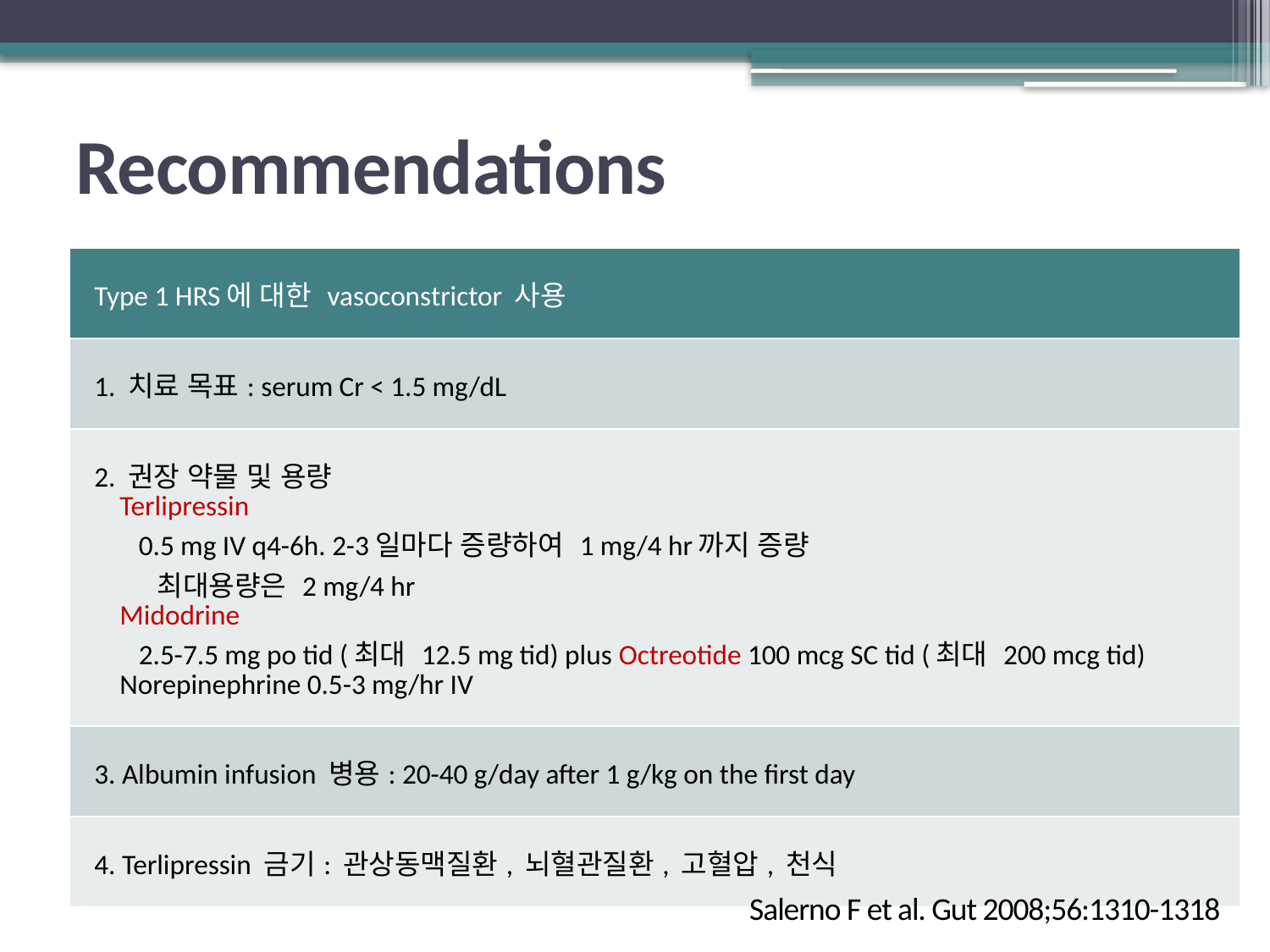

# Recommendations
| Type 1 HRS에 대한 vasoconstrictor 사용 |
| --- |
| 1. 치료 목표: serum Cr < 1.5 mg/dL |
| 2. 권장 약물 및 용량 Terlipressin 0.5 mg IV q4-6h. 2-3일마다 증량하여 1 mg/4 hr까지 증량 최대용량은 2 mg/4 hr Midodrine 2.5-7.5 mg po tid (최대 12.5 mg tid) plus Octreotide 100 mcg SC tid (최대 200 mcg tid) Norepinephrine 0.5-3 mg/hr IV |
| 3. Albumin infusion 병용: 20-40 g/day after 1 g/kg on the first day |
| 4. Terlipressin 금기: 관상동맥질환, 뇌혈관질환, 고혈압, 천식 |

Salerno F et al. Gut 2008;56:1310-1318